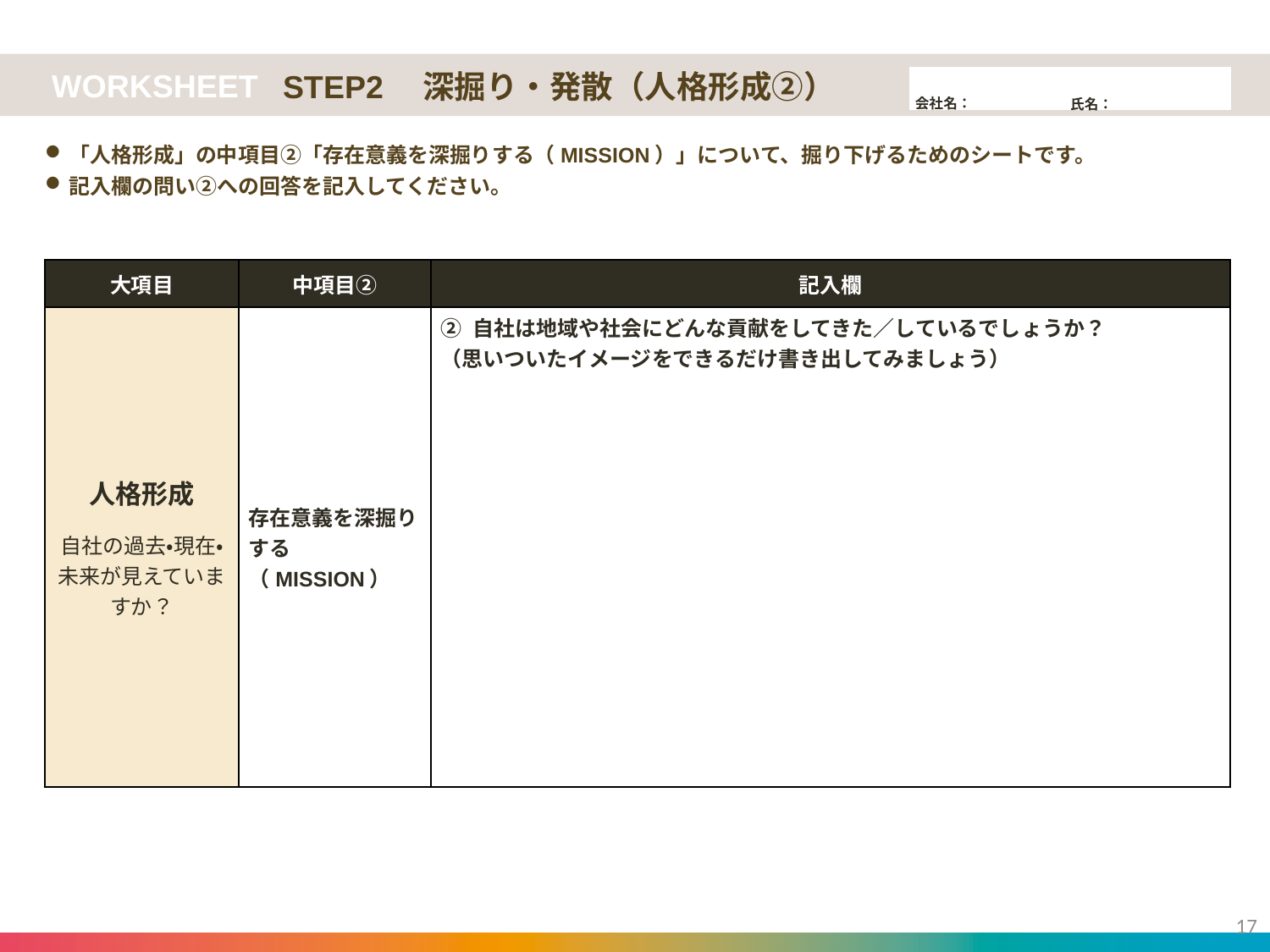

STEP2　深掘り・発散（人格形成②）
「人格形成」の中項目②「存在意義を深掘りする（MISSION）」について、掘り下げるためのシートです。
記入欄の問い②への回答を記入してください。
| 大項目 | 中項目② | 記入欄 |
| --- | --- | --- |
| 人格形成 自社の過去・現在・未来が見えていますか？ | 存在意義を深掘りする （MISSION） | ② 自社は地域や社会にどんな貢献をしてきた／しているでしょうか？ （思いついたイメージをできるだけ書き出してみましょう） |